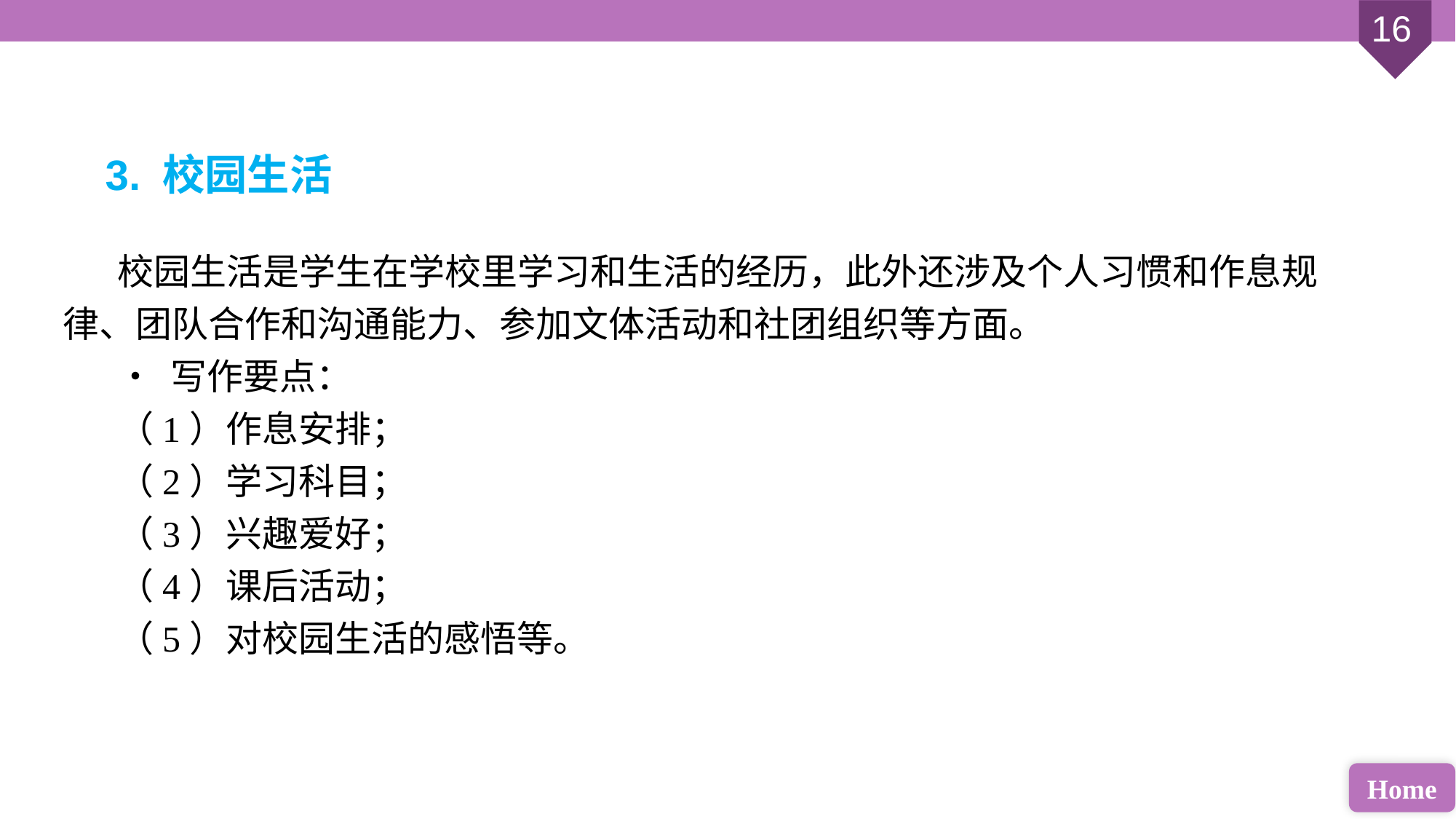

3. 校园生活

校园生活是学生在学校里学习和生活的经历，此外还涉及个人习惯和作息规律、团队合作和沟通能力、参加文体活动和社团组织等方面。
• 写作要点：
（1）作息安排；
（2）学习科目；
（3）兴趣爱好；
（4）课后活动；
（5）对校园生活的感悟等。